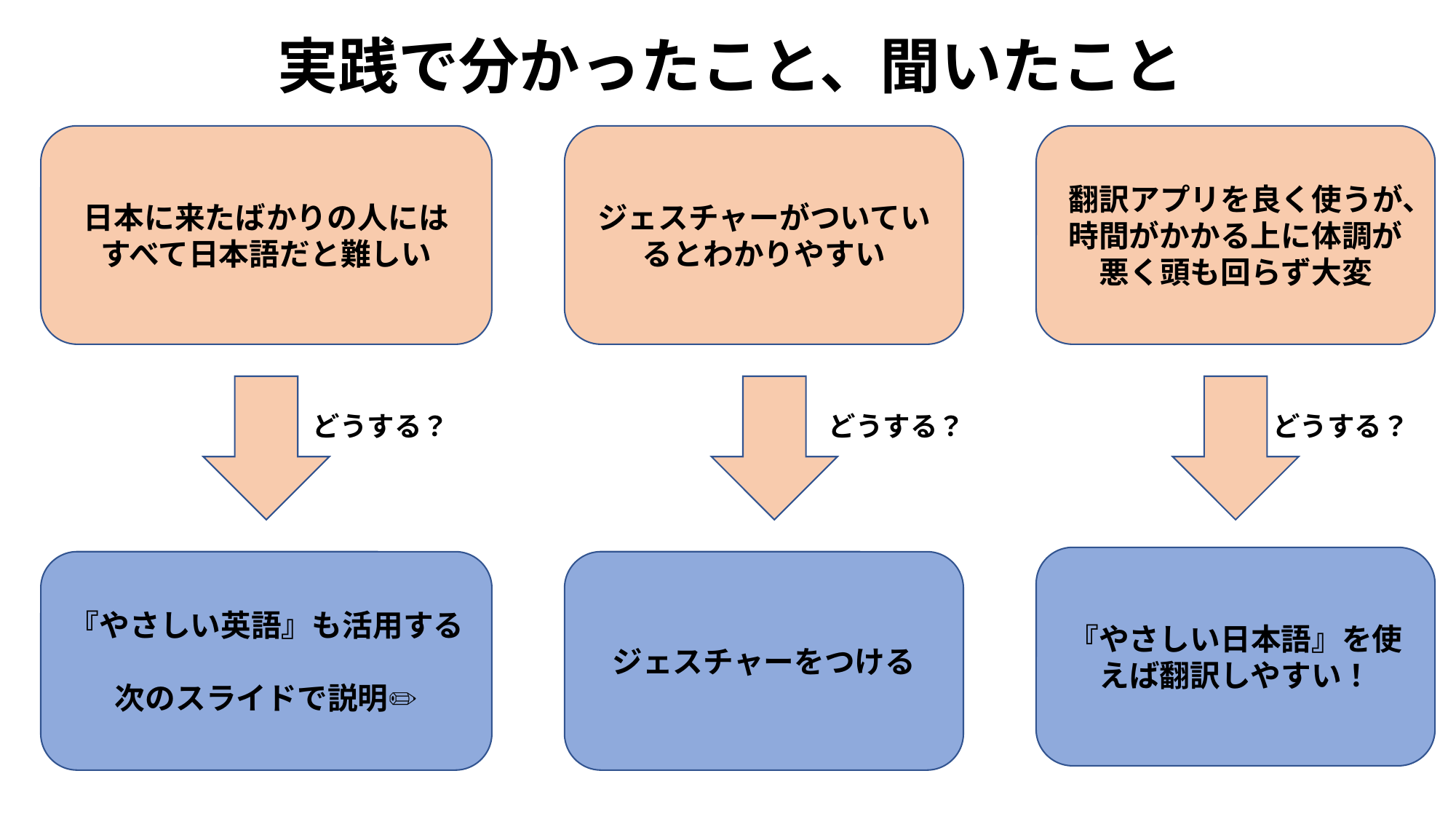

# 実践で分かったこと、聞いたこと
日本に来たばかりの人には
すべて日本語だと難しい
ジェスチャーがついているとわかりやすい
翻訳アプリを良く使うが、時間がかかる上に体調が悪く頭も回らず大変

どうする？
どうする？
どうする？
『やさしい日本語』を使えば翻訳しやすい！
『やさしい英語』も活用する

次のスライドで説明✏️
ジェスチャーをつける